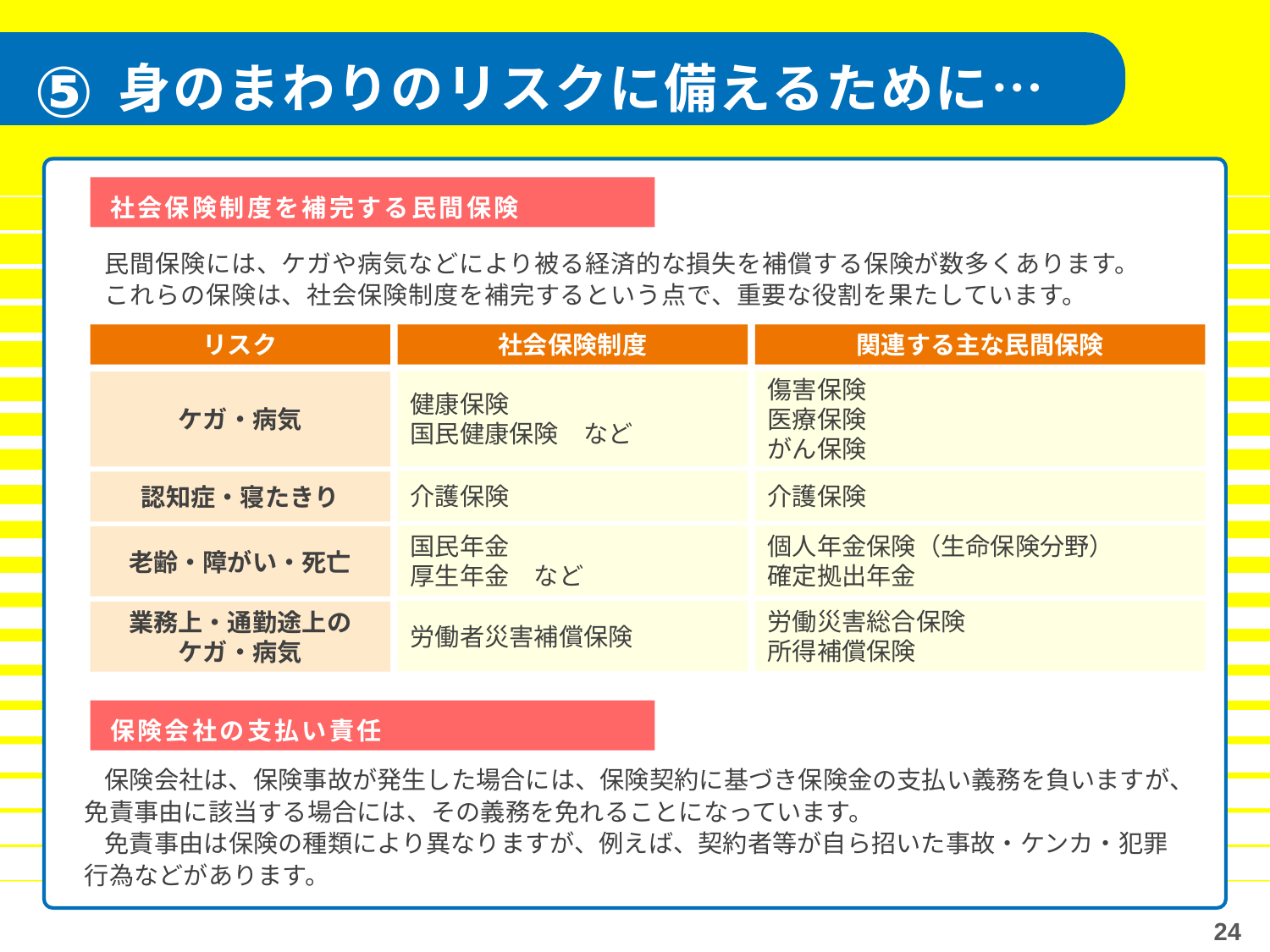

⑤
身のまわりのリスクに備えるために…

社会保険制度を補完する民間保険
民間保険には、ケガや病気などにより被る経済的な損失を補償する保険が数多くあります。
これらの保険は、社会保険制度を補完するという点で、重要な役割を果たしています。
リスク
社会保険制度
関連する主な民間保険
健康保険
国民健康保険　など
傷害保険
医療保険
がん保険
ケガ・病気
介護保険
介護保険
認知症・寝たきり
国民年金
厚生年金　など
個人年金保険（生命保険分野）
確定拠出年金
老齢・障がい・死亡
労働者災害補償保険
労働災害総合保険
所得補償保険
業務上・通勤途上の
ケガ・病気
５分に回

保険会社の支払い責任
保険会社は、保険事故が発生した場合には、保険契約に基づき保険金の支払い義務を負いますが、免責事由に該当する場合には、その義務を免れることになっています。
免責事由は保険の種類により異なりますが、例えば、契約者等が自ら招いた事故・ケンカ・犯罪行為などがあります。